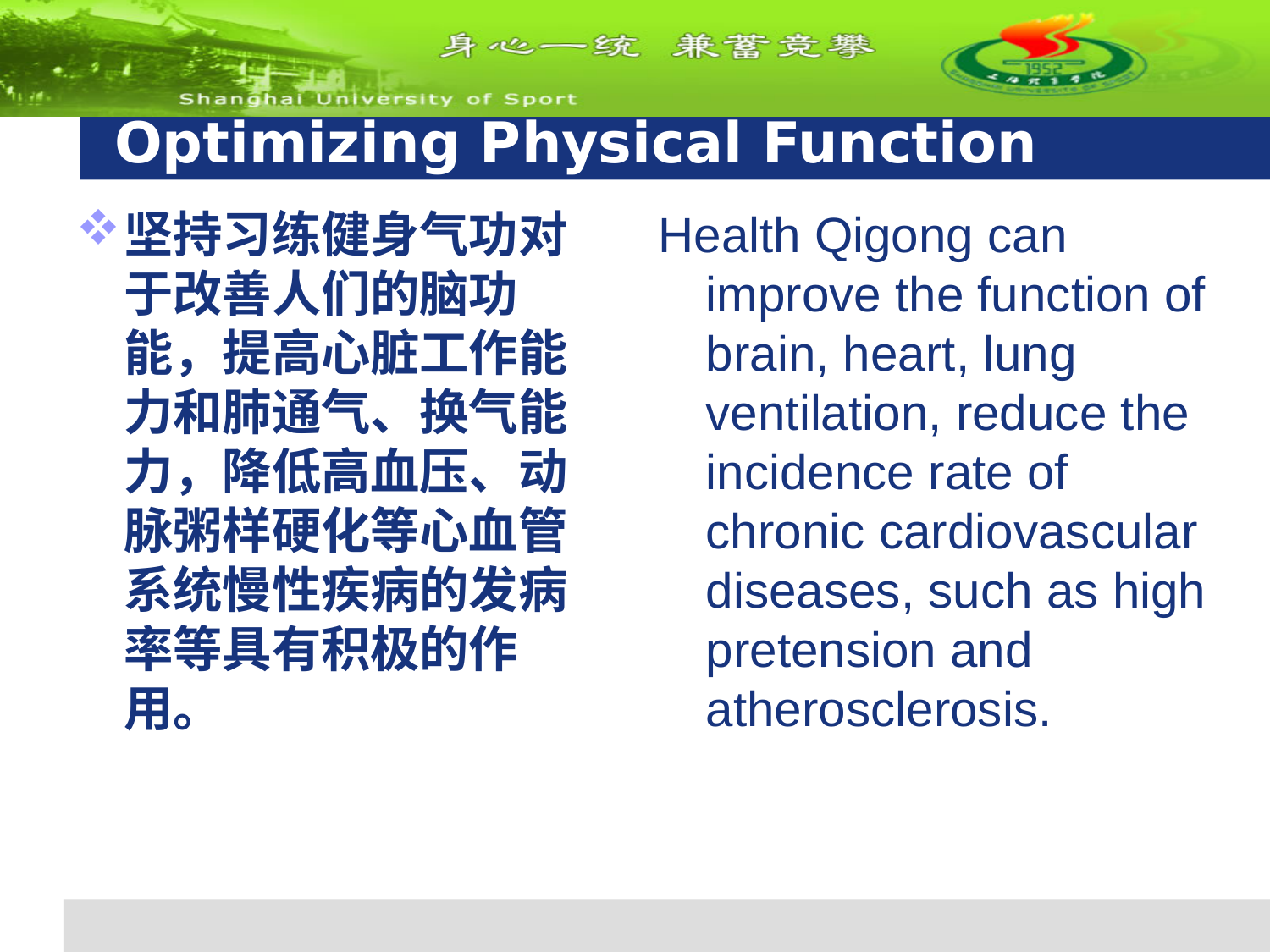

# Optimizing Physical Function
坚持习练健身气功对于改善人们的脑功能，提高心脏工作能力和肺通气、换气能力，降低高血压、动脉粥样硬化等心血管系统慢性疾病的发病率等具有积极的作用。
Health Qigong can improve the function of brain, heart, lung ventilation, reduce the incidence rate of chronic cardiovascular diseases, such as high pretension and atherosclerosis.